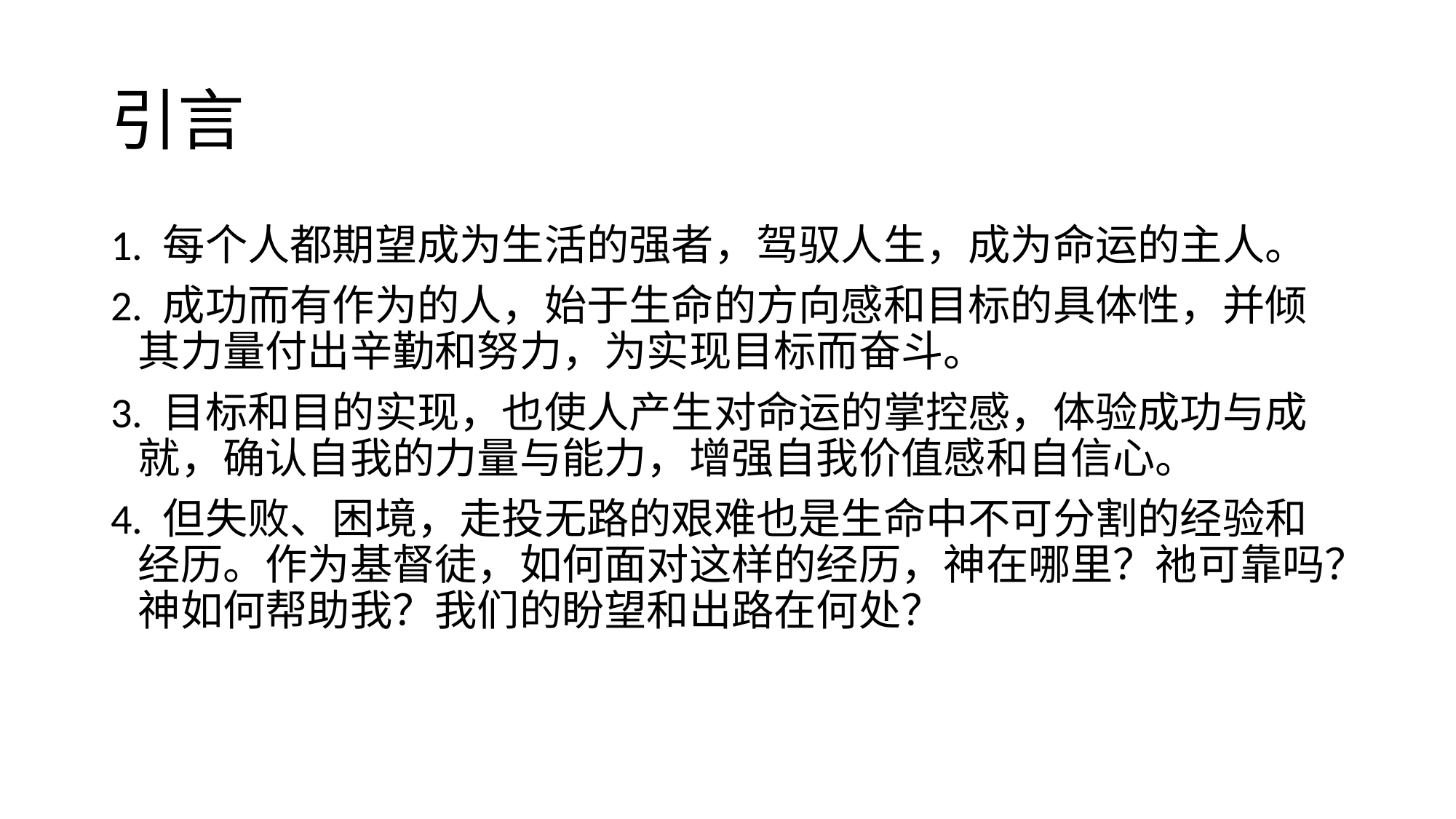

# 引言
1. 每个人都期望成为生活的强者，驾驭人生，成为命运的主人。
2. 成功而有作为的人，始于生命的方向感和目标的具体性，并倾其力量付出辛勤和努力，为实现目标而奋斗。
3. 目标和目的实现，也使人产生对命运的掌控感，体验成功与成就，确认自我的力量与能力，增强自我价值感和自信心。
4. 但失败、困境，走投无路的艰难也是生命中不可分割的经验和经历。作为基督徒，如何面对这样的经历，神在哪里？祂可靠吗？神如何帮助我？我们的盼望和出路在何处？